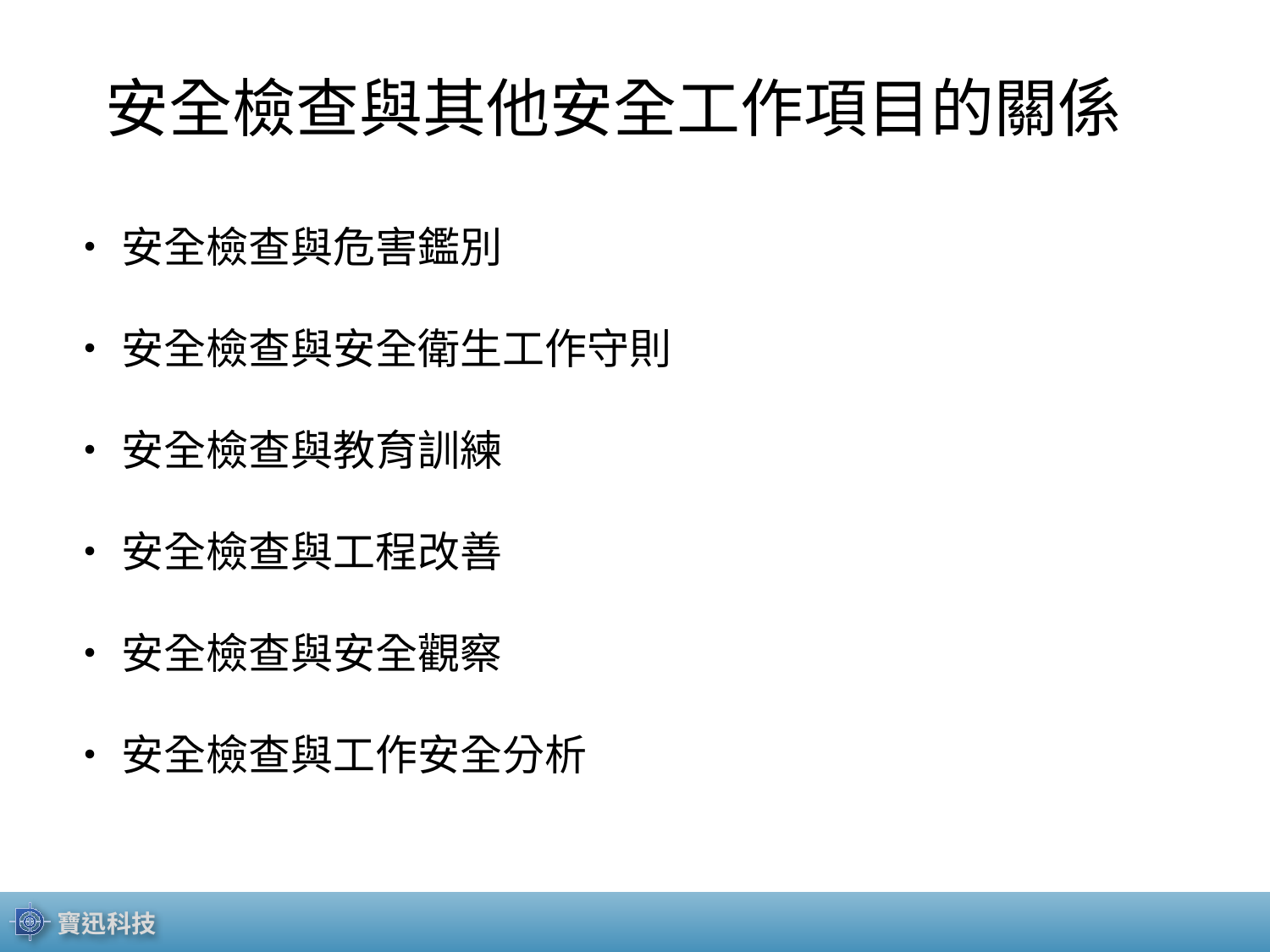

安全檢查與其他安全工作項目的關係

‧安全檢查與危害鑑別

‧安全檢查與安全衛生工作守則

‧安全檢查與教育訓練

‧安全檢查與工程改善

‧安全檢查與安全觀察

‧安全檢查與工作安全分析